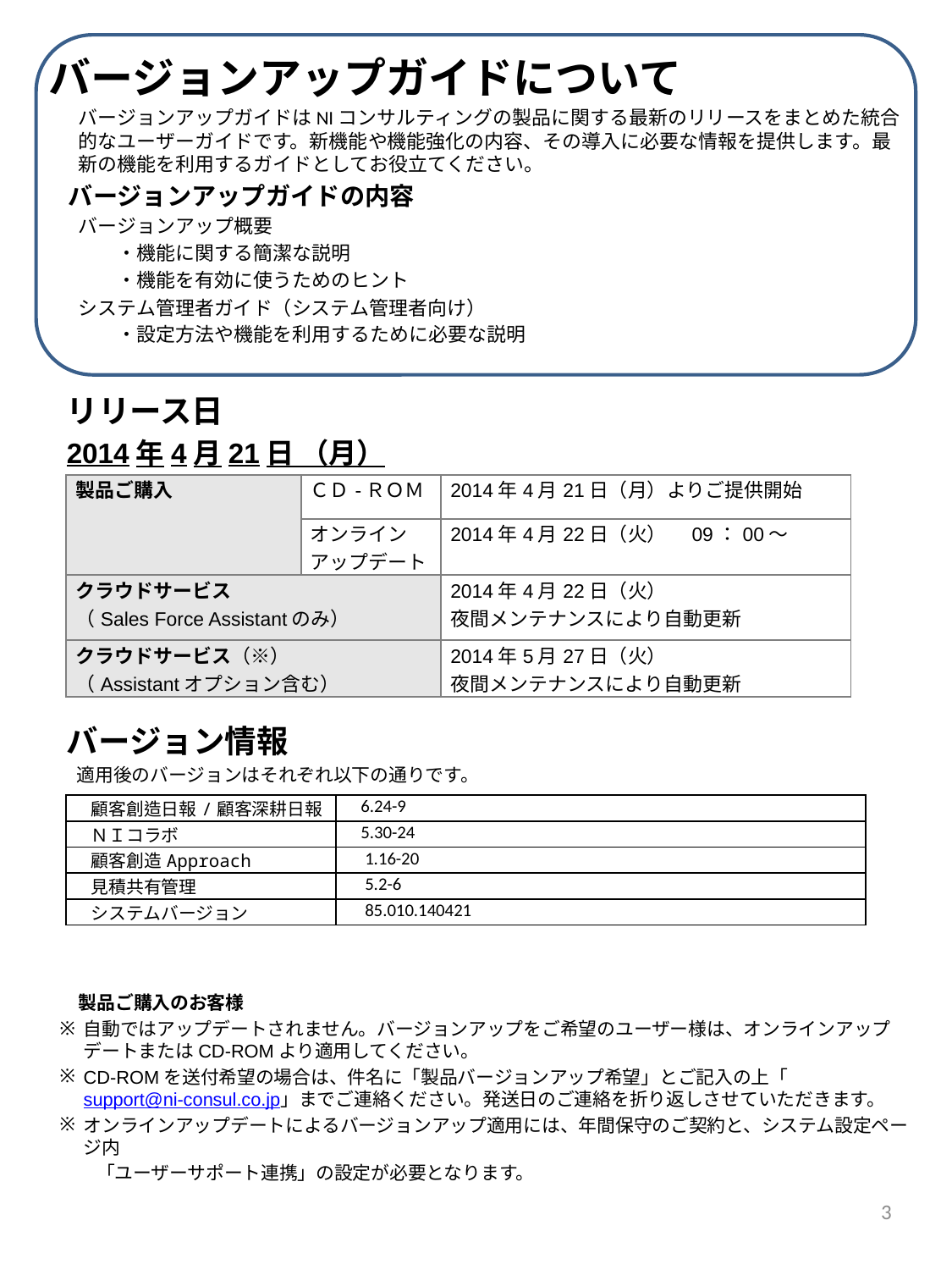

バージョンアップガイドについて
バージョンアップガイドはNIコンサルティングの製品に関する最新のリリースをまとめた統合的なユーザーガイドです。新機能や機能強化の内容、その導入に必要な情報を提供します。最新の機能を利用するガイドとしてお役立てください。
バージョンアップガイドの内容
バージョンアップ概要
　　・機能に関する簡潔な説明
　　・機能を有効に使うためのヒント
システム管理者ガイド（システム管理者向け）
　　・設定方法や機能を利用するために必要な説明
リリース日
2014年4月21日 （月）

| 製品ご購入 | ＣＤ-ＲＯＭ | 2014年4月21日（月）よりご提供開始 |
| --- | --- | --- |
|  | オンライン アップデート | 2014年4月22日（火）　09：00～ |
| クラウドサービス （Sales Force Assistantのみ） |  | 2014年4月22日（火）　 夜間メンテナンスにより自動更新 |
| クラウドサービス（※） （Assistantオプション含む） |  | 2014年5月27日（火）　 夜間メンテナンスにより自動更新 |
バージョン情報
適用後のバージョンはそれぞれ以下の通りです。
| 顧客創造日報/顧客深耕日報 | 6.24-9 |
| --- | --- |
| ＮＩコラボ | 5.30-24 |
| 顧客創造Approach | 1.16-20 |
| 見積共有管理 | 5.2-6 |
| システムバージョン | 85.010.140421 |
製品ご購入のお客様
自動ではアップデートされません。バージョンアップをご希望のユーザー様は、オンラインアップデートまたはCD-ROMより適用してください。
CD-ROMを送付希望の場合は、件名に「製品バージョンアップ希望」とご記入の上「support@ni-consul.co.jp」までご連絡ください。発送日のご連絡を折り返しさせていただきます。
オンラインアップデートによるバージョンアップ適用には、年間保守のご契約と、システム設定ページ内
　　「ユーザーサポート連携」の設定が必要となります。
3